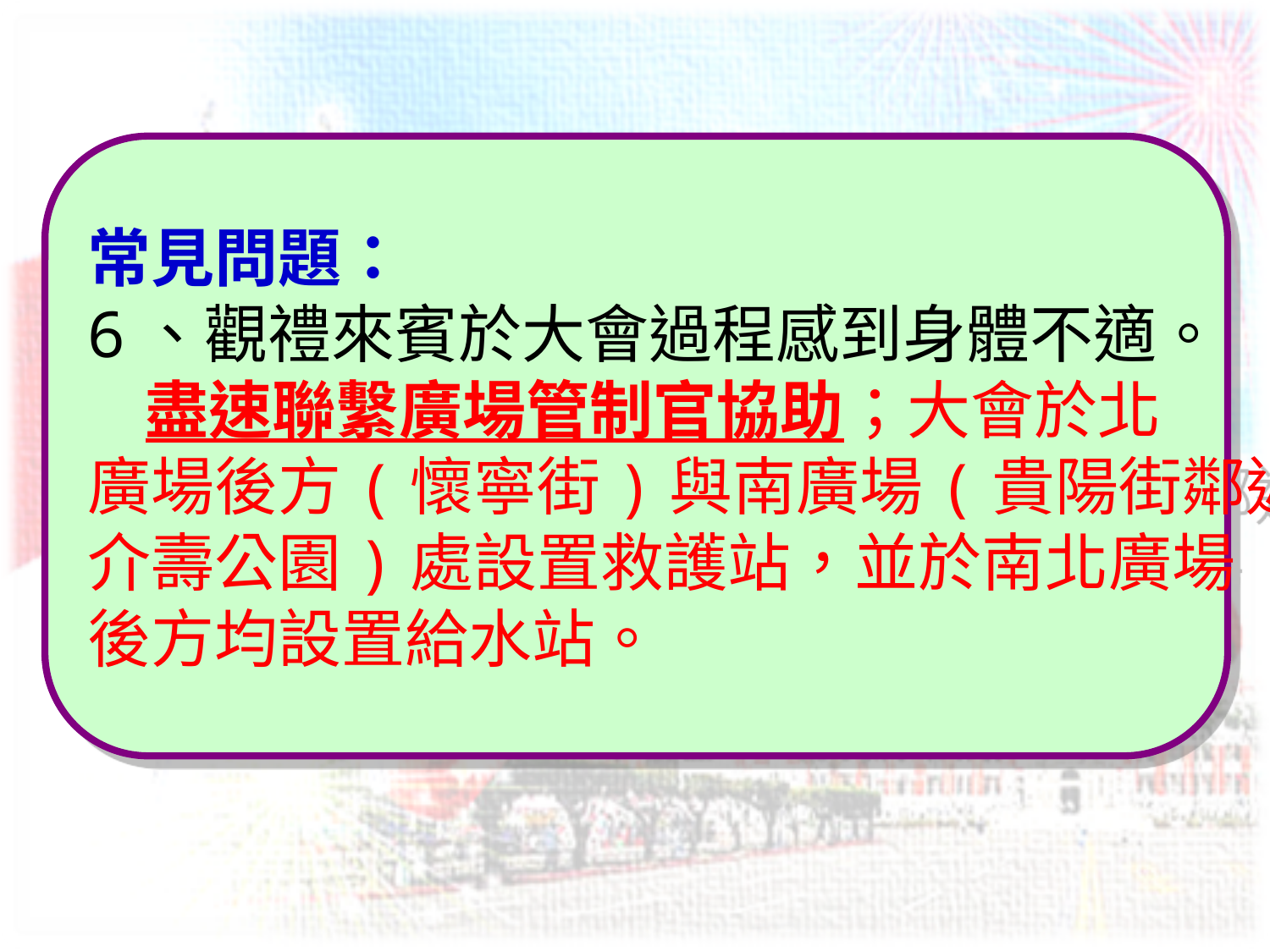

常見問題：
6、觀禮來賓於大會過程感到身體不適。
   盡速聯繫廣場管制官協助；大會於北
廣場後方(懷寧街)與南廣場(貴陽街鄰近
介壽公園)處設置救護站，並於南北廣場
後方均設置給水站。